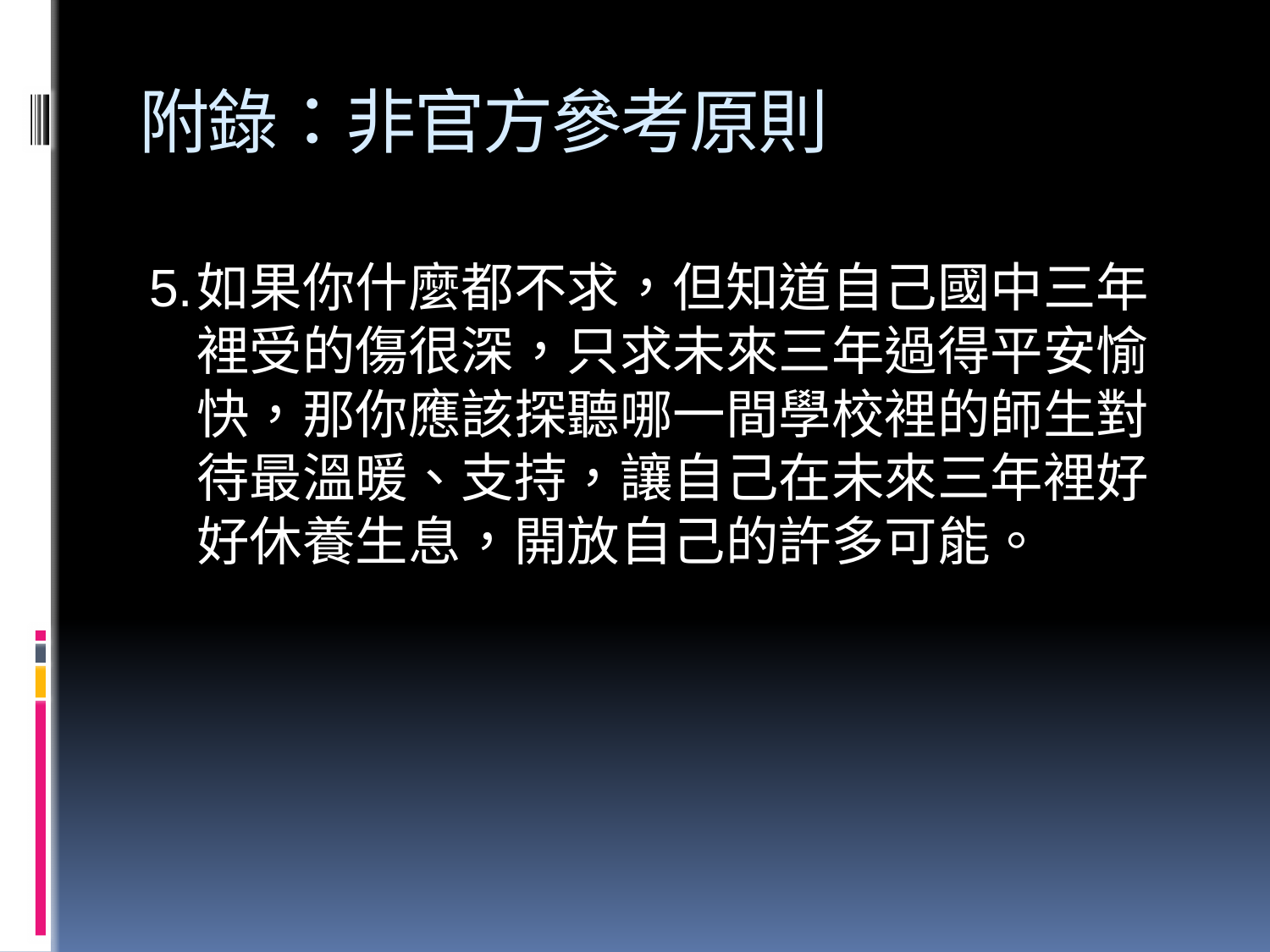

# 附錄：非官方參考原則
5.	如果你什麼都不求，但知道自己國中三年裡受的傷很深，只求未來三年過得平安愉快，那你應該探聽哪一間學校裡的師生對待最溫暖、支持，讓自己在未來三年裡好好休養生息，開放自己的許多可能。